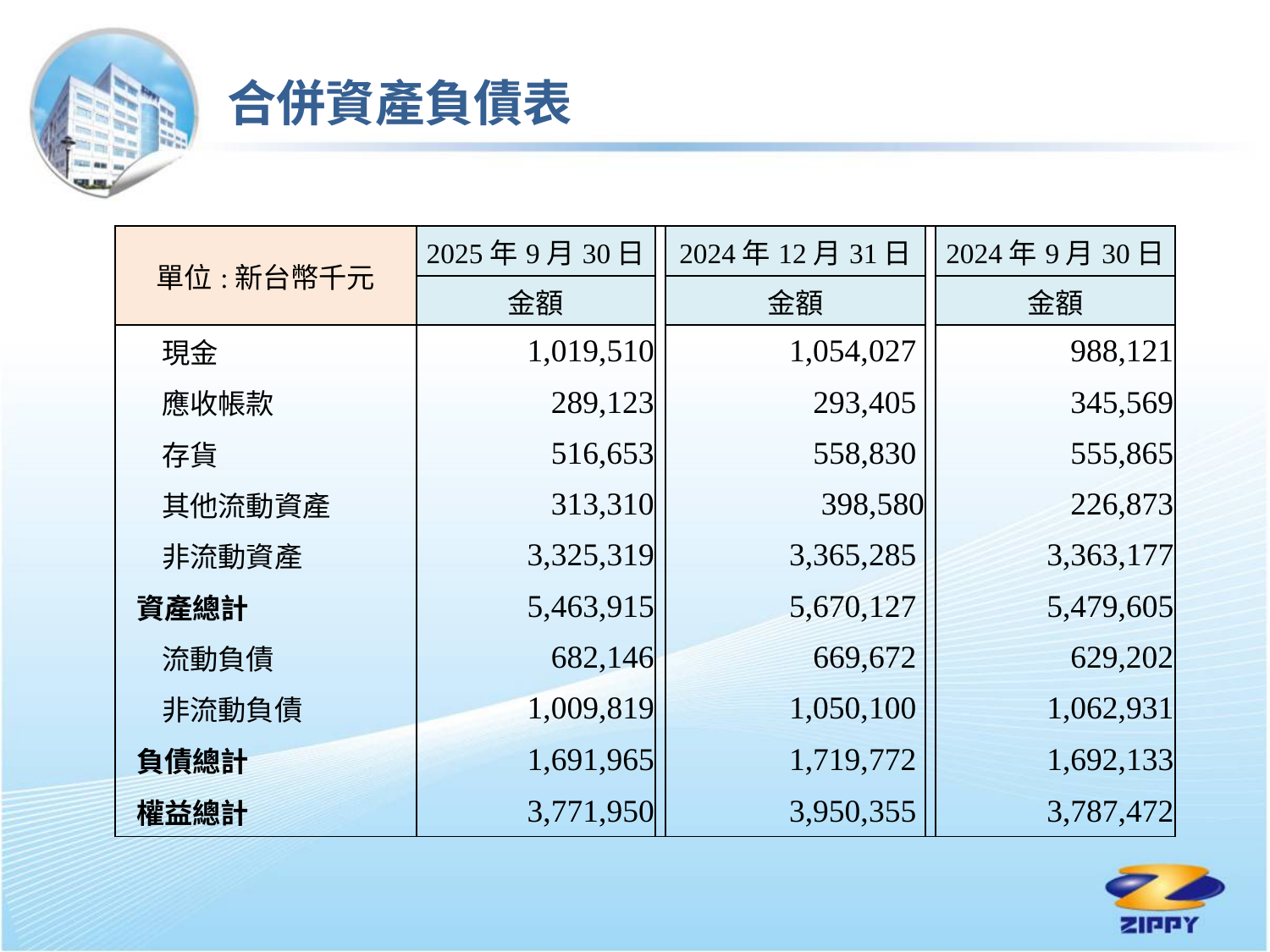

合併資產負債表

| 單位:新台幣千元 | 2025年9月30日 |  | 2024年12月31日 |  | 2024年9月30日 |
| --- | --- | --- | --- | --- | --- |
|  | 金額 |  | 金額 |  | 金額 |
| 現金 | 1,019,510 |  | 1,054,027 |  | 988,121 |
| 應收帳款 | 289,123 |  | 293,405 |  | 345,569 |
| 存貨 | 516,653 |  | 558,830 |  | 555,865 |
| 其他流動資產 | 313,310 |  | 398,580 |  | 226,873 |
| 非流動資產 | 3,325,319 |  | 3,365,285 |  | 3,363,177 |
| 資產總計 | 5,463,915 |  | 5,670,127 |  | 5,479,605 |
| 流動負債 | 682,146 |  | 669,672 |  | 629,202 |
| 非流動負債 | 1,009,819 |  | 1,050,100 |  | 1,062,931 |
| 負債總計 | 1,691,965 |  | 1,719,772 |  | 1,692,133 |
| 權益總計 | 3,771,950 |  | 3,950,355 |  | 3,787,472 |